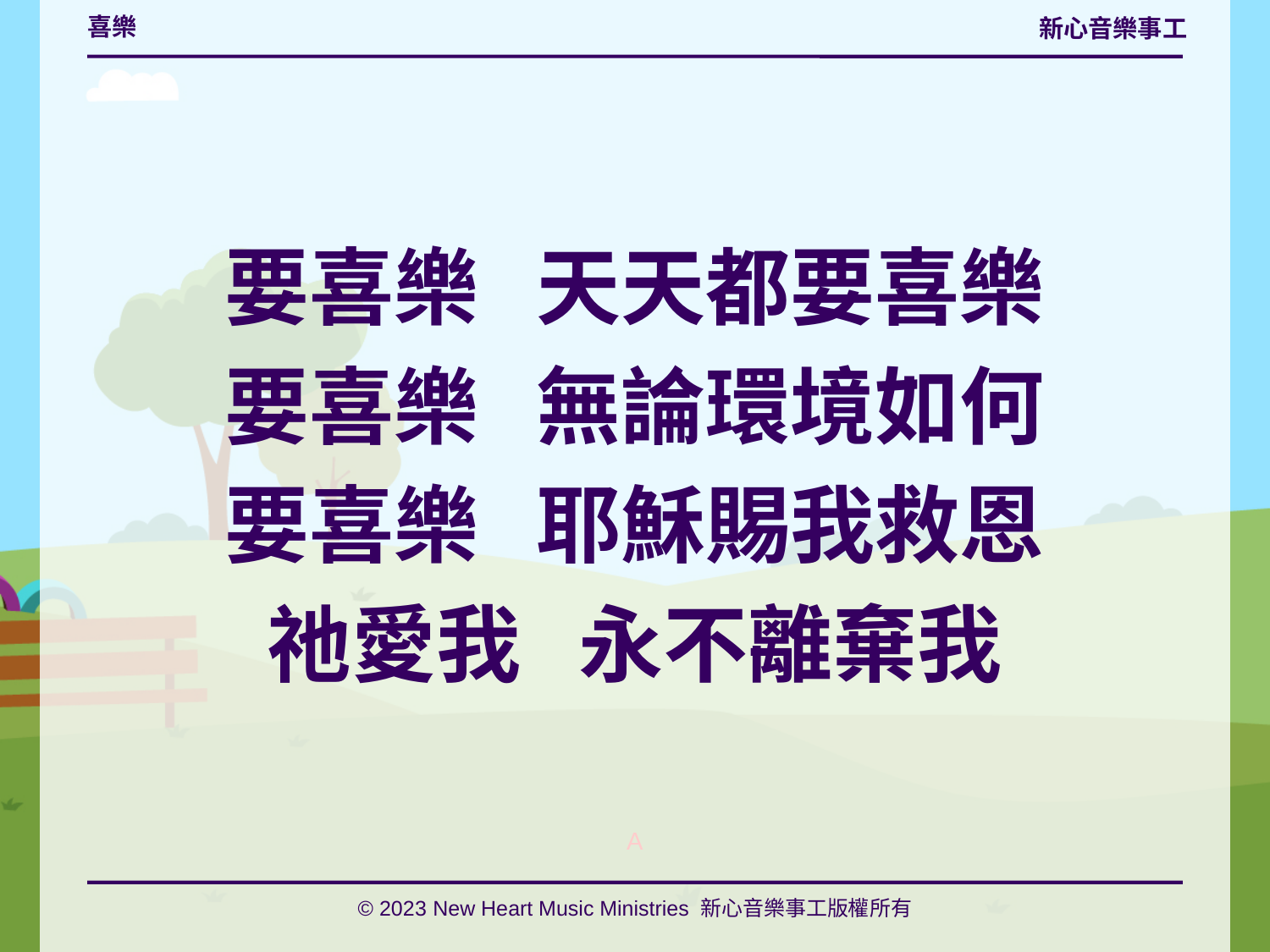

# 喜樂
要喜樂   天天都要喜樂
要喜樂   無論環境如何
要喜樂   耶穌賜我救恩
祂愛我   永不離棄我
A
© 2023 New Heart Music Ministries 新心音樂事工版權所有